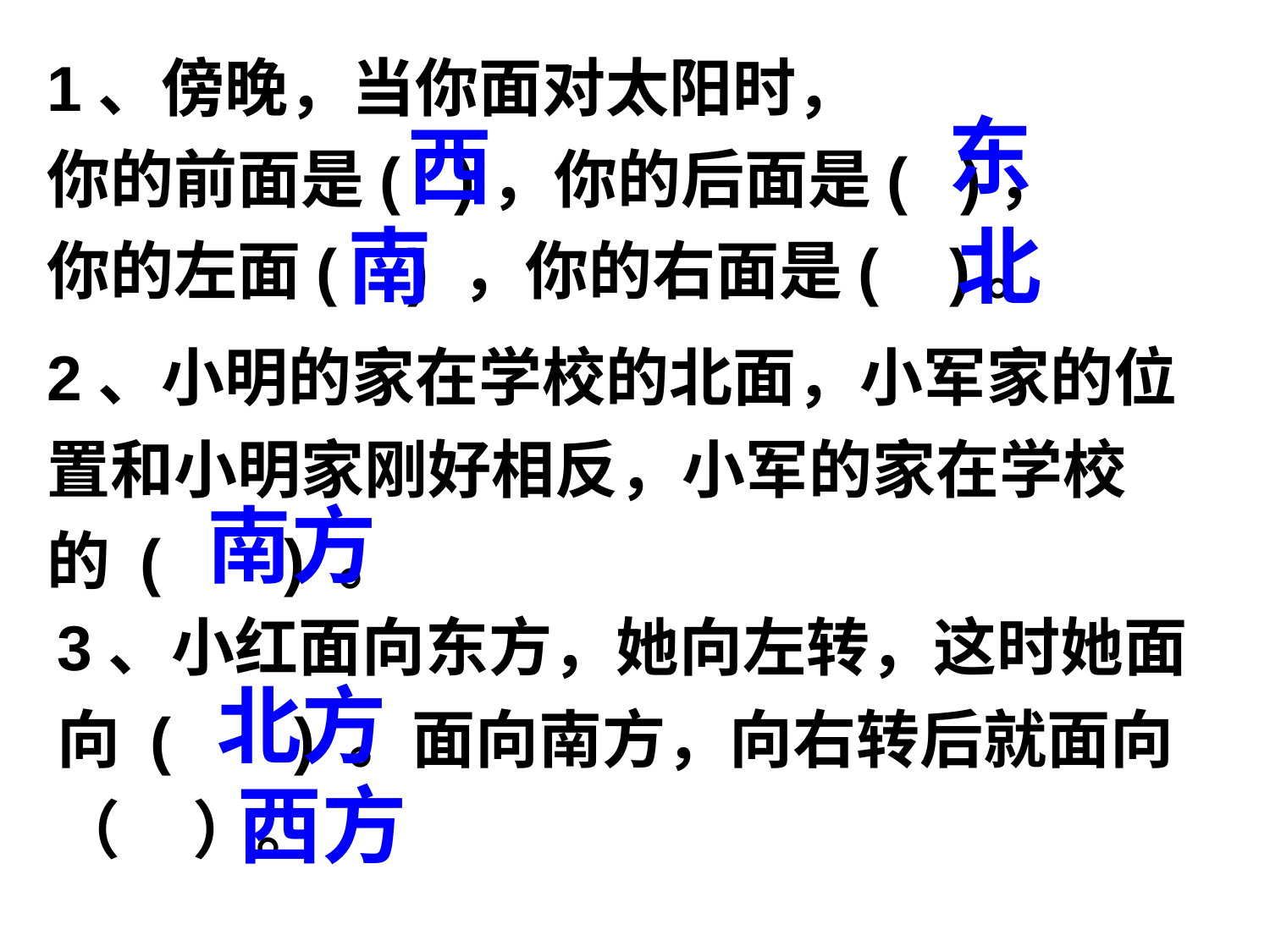

1、傍晚，当你面对太阳时，
你的前面是(   )，你的后面是(   )，
你的左面(    ) ，你的右面是(    )。
东
西
南
北
2、小明的家在学校的北面，小军家的位置和小明家刚好相反，小军的家在学校的 (       ) 。
 南方
3、小红面向东方，她向左转，这时她面向 (       ) 。面向南方，向右转后就面向（     ）。
北方
西方